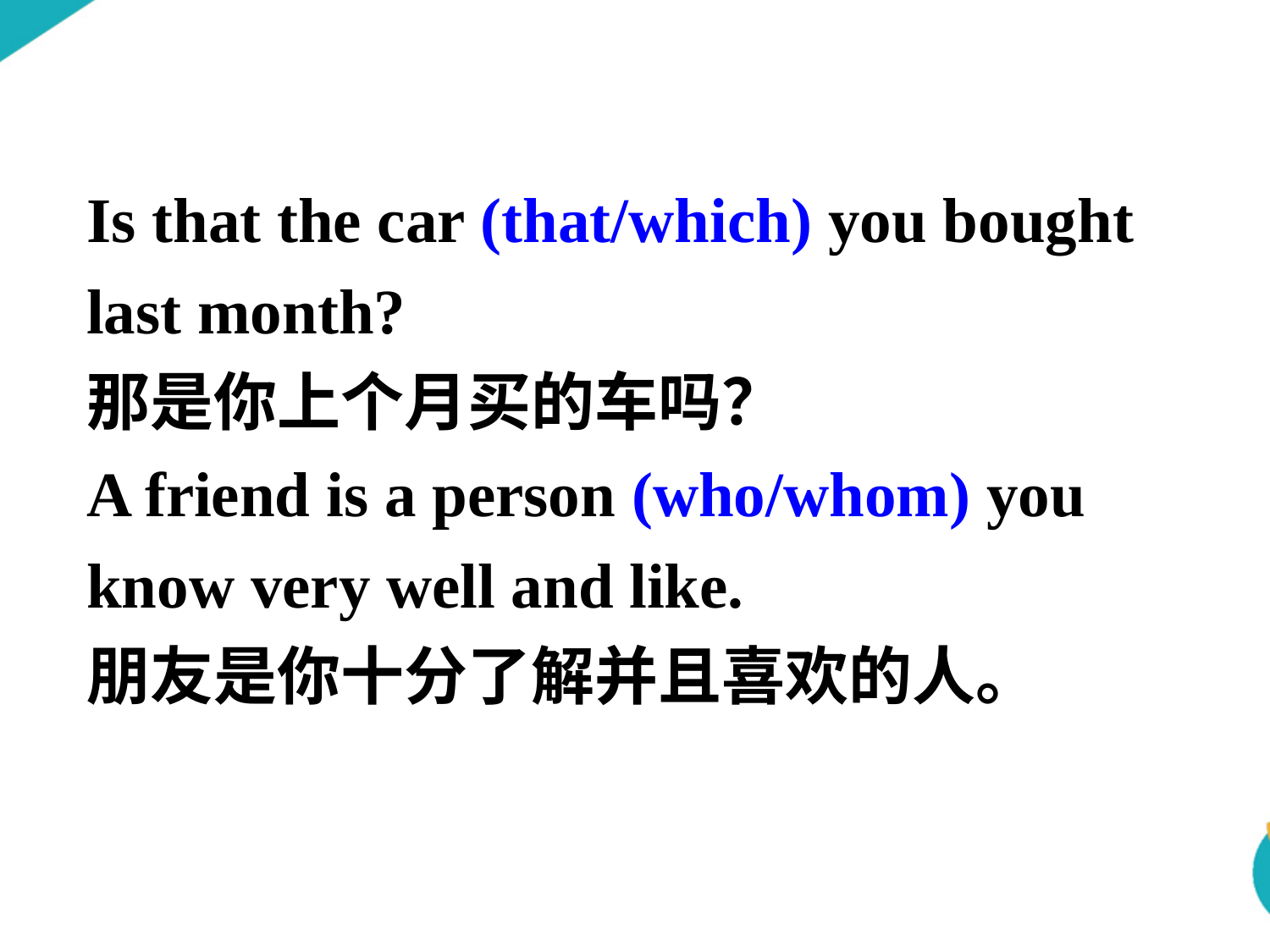

Is that the car (that/which) you bought last month?
那是你上个月买的车吗？
A friend is a person (who/whom) you  know very well and like.
朋友是你十分了解并且喜欢的人。